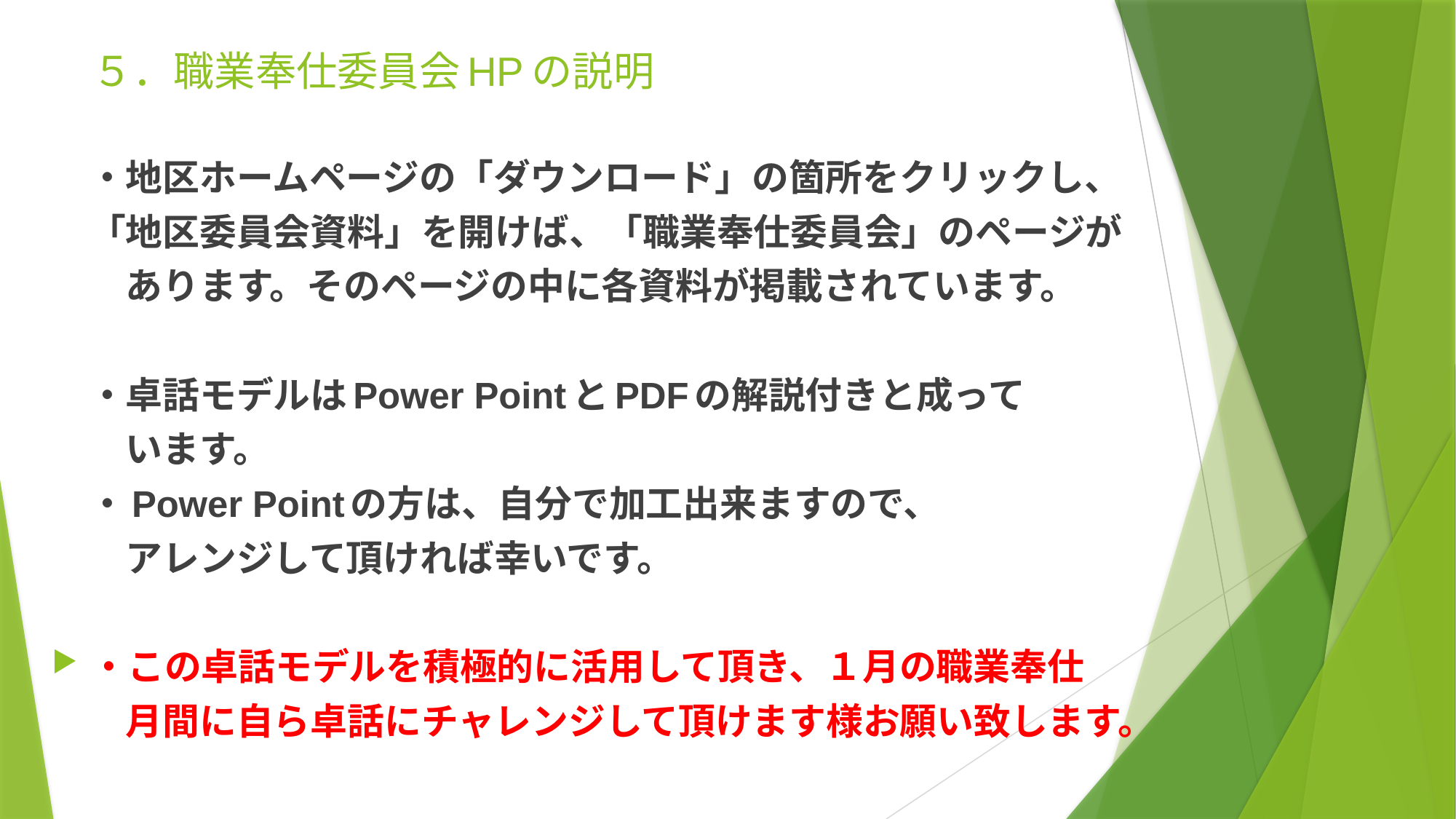

# ５．職業奉仕委員会HPの説明
　・地区ホームページの「ダウンロード」の箇所をクリックし、
　「地区委員会資料」を開けば、「職業奉仕委員会」のページが
　　あります。そのページの中に各資料が掲載されています。

　・卓話モデルはPower PointとPDFの解説付きと成って
　　います。
　・Power Pointの方は、自分で加工出来ますので、
　　アレンジして頂ければ幸いです。

・この卓話モデルを積極的に活用して頂き、１月の職業奉仕
　　月間に自ら卓話にチャレンジして頂けます様お願い致します。